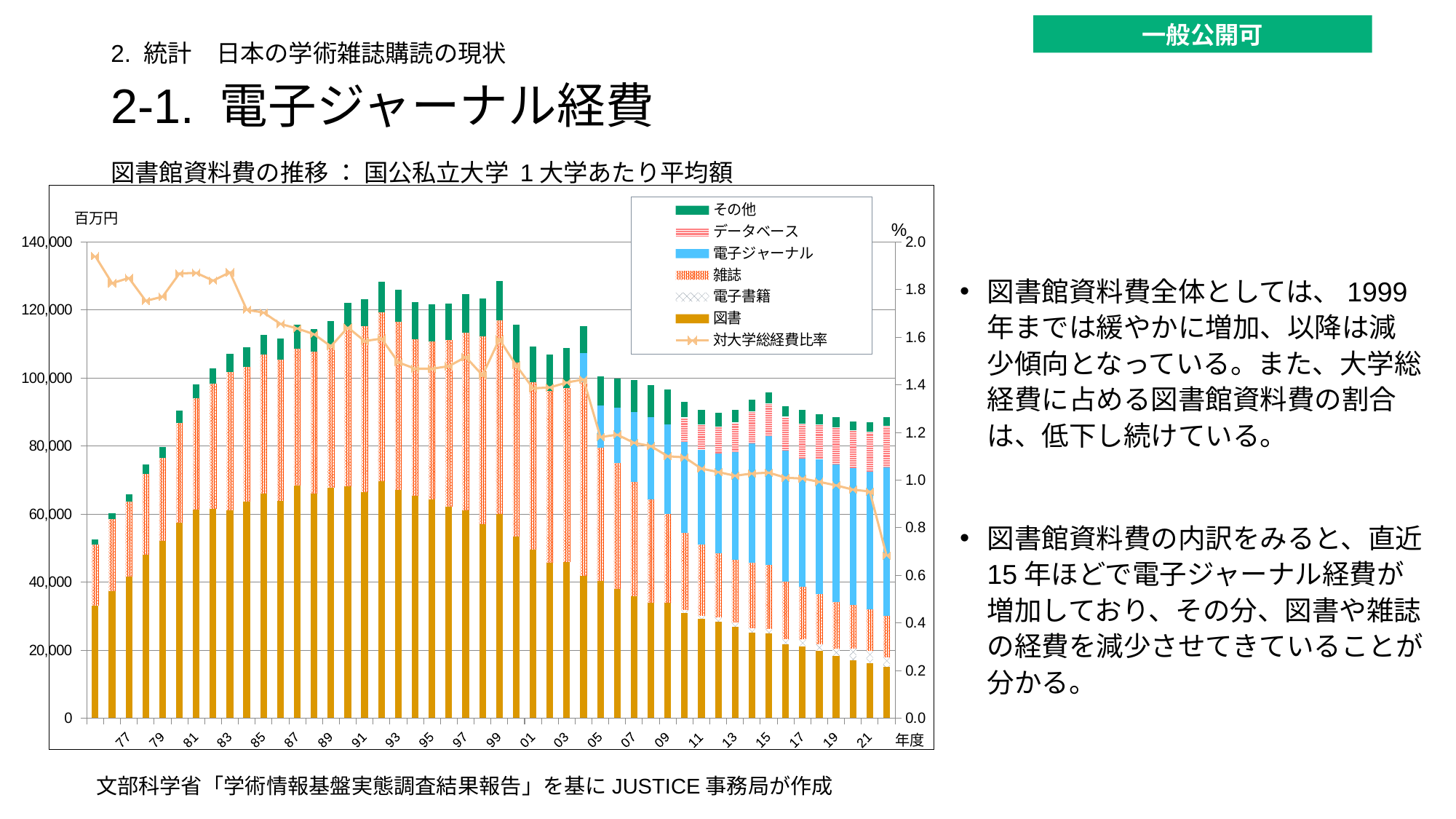

一般公開可
2. 統計　日本の学術雑誌購読の現状
# 2-1. 電子ジャーナル経費
図書館資料費の推移 ： 国公私立大学 1大学あたり平均額

### Chart

| Category | 図書 | 電子書籍 | 雑誌 | 電子ジャーナル | データベース | その他 | 対大学総経費比率 |
|---|---|---|---|---|---|---|---|
| 1975 | 33142.0 | None | 17939.0 | None | None | 1513.0 | 1.9414913252122554 |
| 76 | 37399.0 | None | 21104.0 | None | None | 1700.0 | 1.827101669195751 |
| 77 | 41526.0 | None | 22093.0 | None | None | 2182.0 | 1.8493816750983698 |
| 78 | 48024.0 | None | 23766.0 | None | None | 2826.0 | 1.753171992481203 |
| 79 | 52081.0 | None | 24369.0 | None | None | 3313.0 | 1.7705163293800095 |
| 80 | 57433.0 | None | 29278.0 | None | None | 3662.0 | 1.8682226230406267 |
| 81 | 61249.0 | None | 32764.0 | None | None | 4122.0 | 1.8708466670199864 |
| 82 | 61536.0 | None | 36766.0 | None | None | 4651.0 | 1.8381554099570054 |
| 83 | 61151.0 | None | 40732.0 | None | None | 5247.0 | 1.8731931782594395 |
| 84 | 63742.0 | None | 39461.0 | None | None | 5942.0 | 1.7154725105530362 |
| 85 | 66078.0 | None | 40837.0 | None | None | 5714.0 | 1.7041071964070165 |
| 86 | 63921.0 | None | 41547.0 | None | None | 6068.0 | 1.656127788635236 |
| 87 | 68488.0 | None | 40118.0 | None | None | 7069.0 | 1.6371584223043607 |
| 88 | 65983.0 | None | 41767.0 | None | None | 6580.0 | 1.6128051614730725 |
| 89 | 67847.0 | None | 42100.0 | None | None | 6820.0 | 1.562078601180666 |
| 90 | 68120.0 | None | 46325.0 | None | None | 7655.0 | 1.6413055167222281 |
| 91 | 66485.0 | None | 48891.0 | None | None | 7874.0 | 1.584253128812843 |
| 92 | 69716.0 | None | 49751.0 | None | None | 8804.0 | 1.594460656330284 |
| 93 | 67079.0 | None | 49543.0 | None | None | 9442.0 | 1.4948316756569213 |
| 94 | 65303.0 | None | 46147.0 | None | None | 10865.0 | 1.4679329586142877 |
| 95 | 64398.0 | None | 46380.0 | None | None | 10864.0 | 1.4678146969466974 |
| 96 | 62251.0 | None | 48894.0 | None | None | 10762.0 | 1.4788534367032145 |
| 97 | 61059.0 | None | 52374.0 | None | None | 11206.0 | 1.5170390140433125 |
| 98 | 56992.0 | None | 55366.0 | None | None | 11136.0 | 1.4406881985360382 |
| 99 | 59943.0 | None | 56964.0 | None | None | 11750.0 | 1.5920411430839814 |
| 2000 | 53357.0 | None | 51301.0 | None | None | 10965.0 | 1.4821291549365465 |
| 01 | 49527.0 | None | 49291.0 | None | None | 10466.0 | 1.3858366289286865 |
| 02 | 45670.0 | None | 50503.0 | None | None | 10814.0 | 1.3893722657463403 |
| 03 | 45857.0 | None | 51179.0 | None | None | 11914.0 | 1.410039116128725 |
| 04 | 41760.0 | None | 56935.0 | 8656.0 | None | 7991.0 | 1.423183070066305 |
| 05 | 40368.0 | None | 39137.0 | 12364.0 | None | 8540.0 | 1.1807176920684403 |
| 06 | 37998.0 | None | 36925.0 | 16291.0 | None | 8766.0 | 1.1908139388356607 |
| 07 | 35905.0 | None | 33576.0 | 20646.0 | None | 9304.0 | 1.1568033221448049 |
| 08 | 33971.0 | None | 30347.0 | 24262.0 | None | 9395.0 | 1.1427275118282065 |
| 09 | 33852.0 | None | 26084.0 | 26392.0 | None | 10245.0 | 1.1002034692301206 |
| 10 | 30997.0 | 846.0 | 22710.0 | 26937.0 | 6925.0 | 4630.0 | 1.0956570910306587 |
| 11 | 29220.0 | 939.0 | 20802.0 | 27989.0 | 7506.0 | 4184.0 | 1.0482436561373156 |
| 12 | 28283.0 | 1300.0 | 18938.0 | 29389.0 | 7852.0 | 4092.0 | 1.0338637405444413 |
| 13 | 26842.0 | 1212.0 | 18587.0 | 31574.0 | 8714.0 | 3641.0 | 1.018354670770219 |
| 14 | 25119.0 | 1320.0 | 19175.0 | 35391.0 | 9211.0 | 3445.0 | 1.0276792160115509 |
| 15 | 24860.0 | 1369.0 | 18808.0 | 37875.0 | 9693.0 | 3283.0 | 1.0313337761058783 |
| 16 | 21648.026819923372 | 1617.6666666666667 | 16934.934865900384 | 38623.45593869732 | 9806.48914431673 | 3190.8275862068967 | 1.0100105927116132 |
| 17 | 21151.0 | 1961.0 | 15510.0 | 37831.0 | 10079.0 | 4236.0 | 1.0064960129998517 |
| 18 | 19817.0 | 1956.0 | 14610.0 | 39741.0 | 10341.0 | 2948.0 | 0.9928191372947297 |
| 19 | 18236.671660424 | 2105.6329588015 | 13735.72659176 | 40567.651685393 | 10931.305867665 | 2967.049937578 | 0.9778923356064747 |
| 20 | 16973.414091470953 | 3529.3040791100125 | 12803.939431396786 | 40252.91470951792 | 11168.396786155748 | 2599.627935723115 | 0.9601937281629814 |
| 21 | 16224.0 | 3506.0 | 12303.0 | 40512.0 | 11711.0 | 2712.0 | 0.9520143013354456 |
| 22 | 15004.0 | 2898.0 | 12183.0 | 43643.0 | 12228.0 | 2486.0 | 0.6826740129221011 |
図書館資料費全体としては、1999年までは緩やかに増加、以降は減少傾向となっている。また、大学総経費に占める図書館資料費の割合は、低下し続けている。

図書館資料費の内訳をみると、直近15年ほどで電子ジャーナル経費が増加しており、その分、図書や雑誌の経費を減少させてきていることが分かる。
文部科学省「学術情報基盤実態調査結果報告」を基にJUSTICE事務局が作成